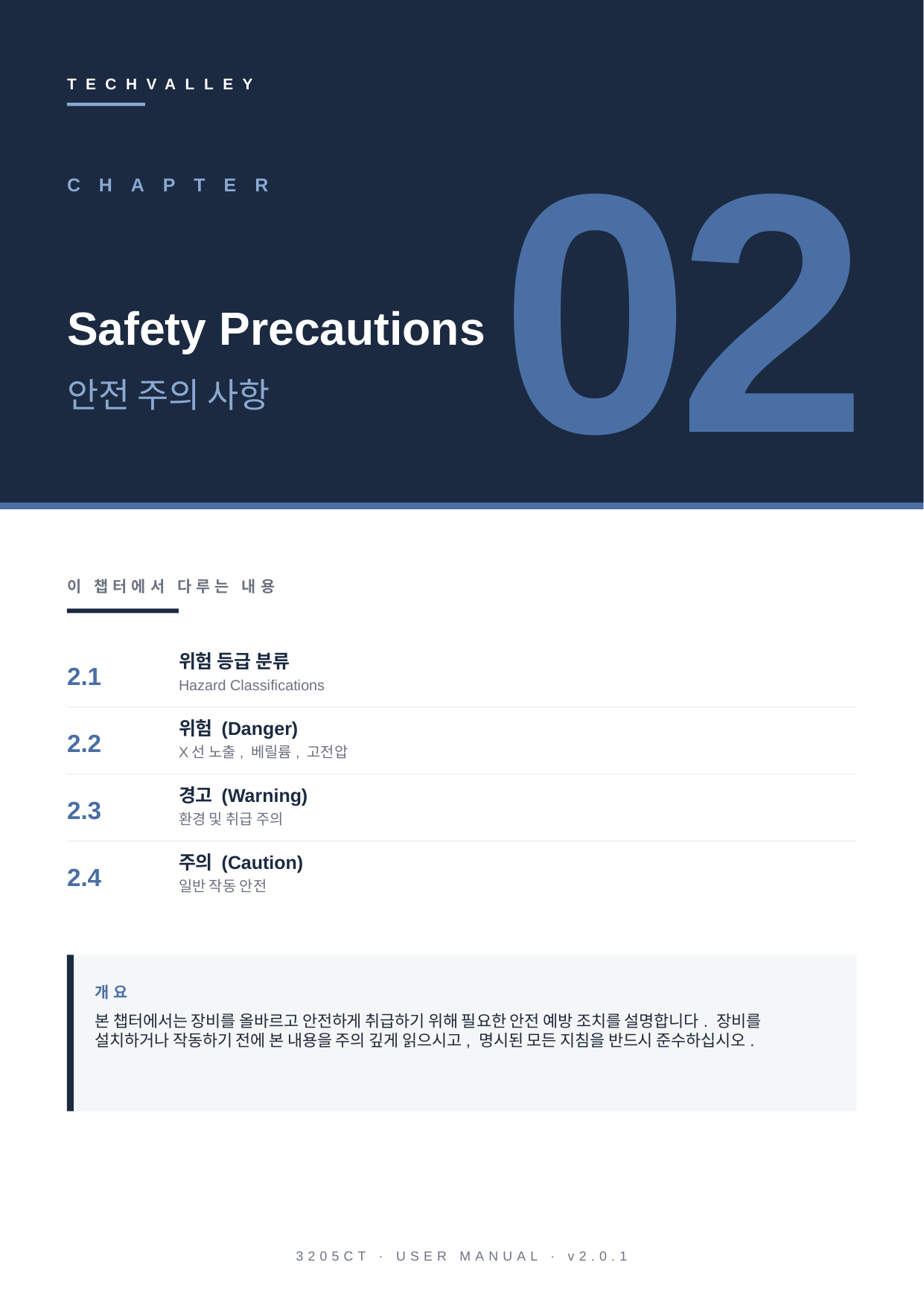

TECHVALLEY

02
CHAPTER
Safety Precautions
안전 주의 사항

이 챕터에서 다루는 내용

2.1
위험 등급 분류
Hazard Classifications

2.2
위험 (Danger)
X선 노출, 베릴륨, 고전압

2.3
경고 (Warning)
환경 및 취급 주의

2.4
주의 (Caution)
일반 작동 안전

개요
본 챕터에서는 장비를 올바르고 안전하게 취급하기 위해 필요한 안전 예방 조치를 설명합니다. 장비를 설치하거나 작동하기 전에 본 내용을 주의 깊게 읽으시고, 명시된 모든 지침을 반드시 준수하십시오.
3205CT · USER MANUAL · v2.0.1